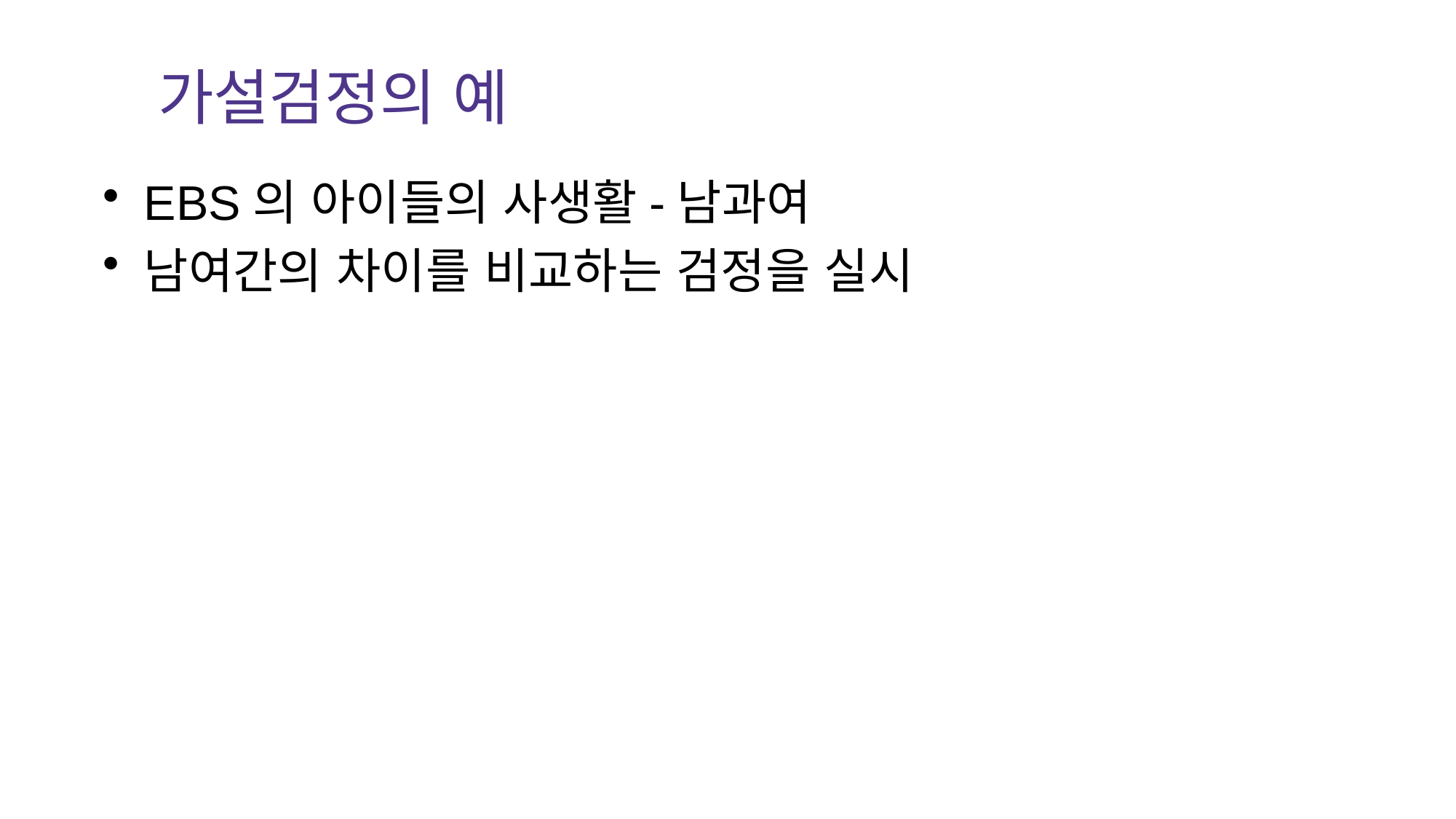

# 가설검정의 예
EBS의 아이들의 사생활-남과여
남여간의 차이를 비교하는 검정을 실시